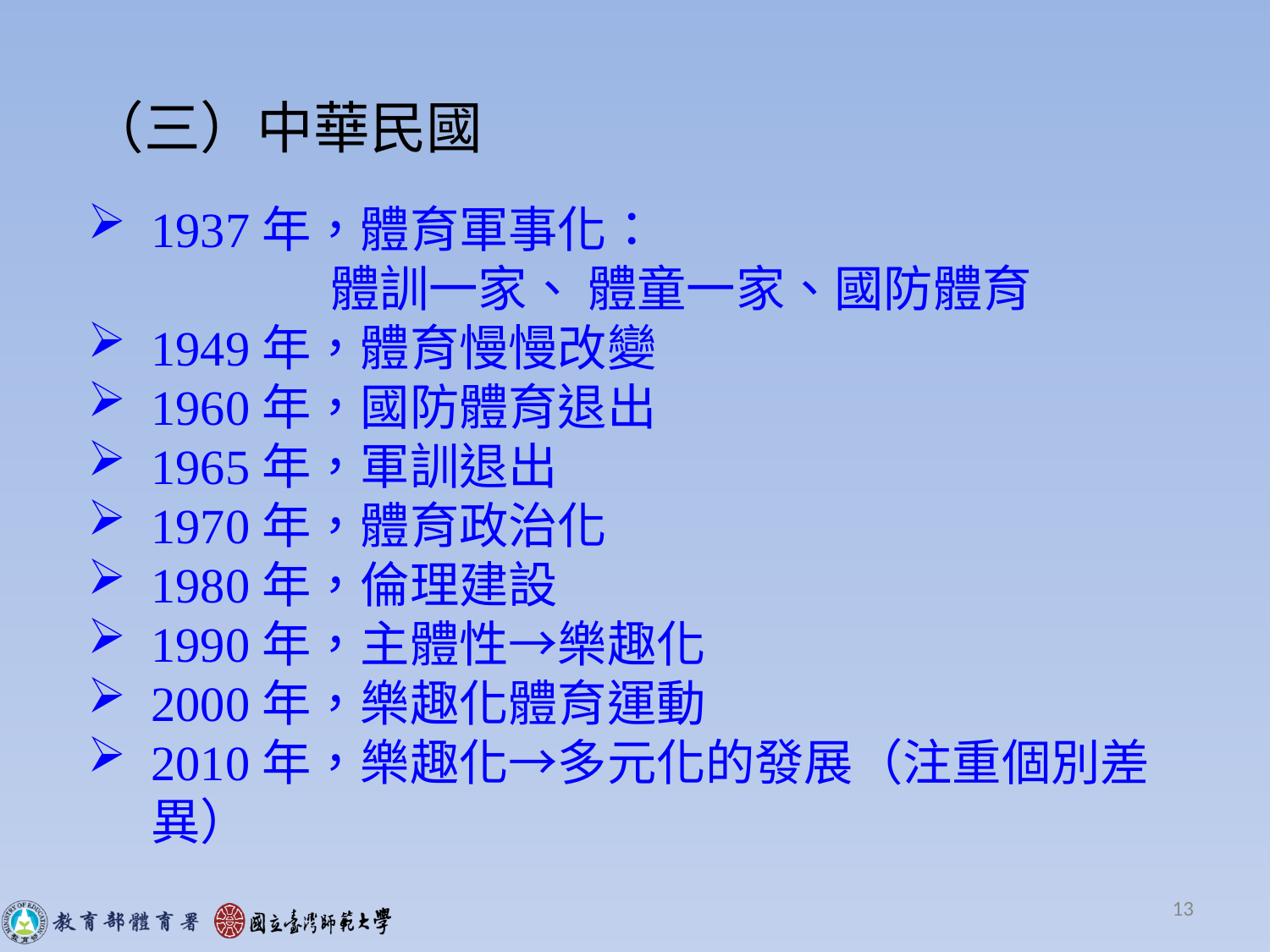

（三）中華民國

1937年，體育軍事化：
                     體訓一家、 體童一家、國防體育
1949年，體育慢慢改變
1960年，國防體育退出
1965年，軍訓退出
1970年，體育政治化
1980年，倫理建設
1990年，主體性→樂趣化
2000年，樂趣化體育運動
2010年，樂趣化→多元化的發展（注重個別差異）
13